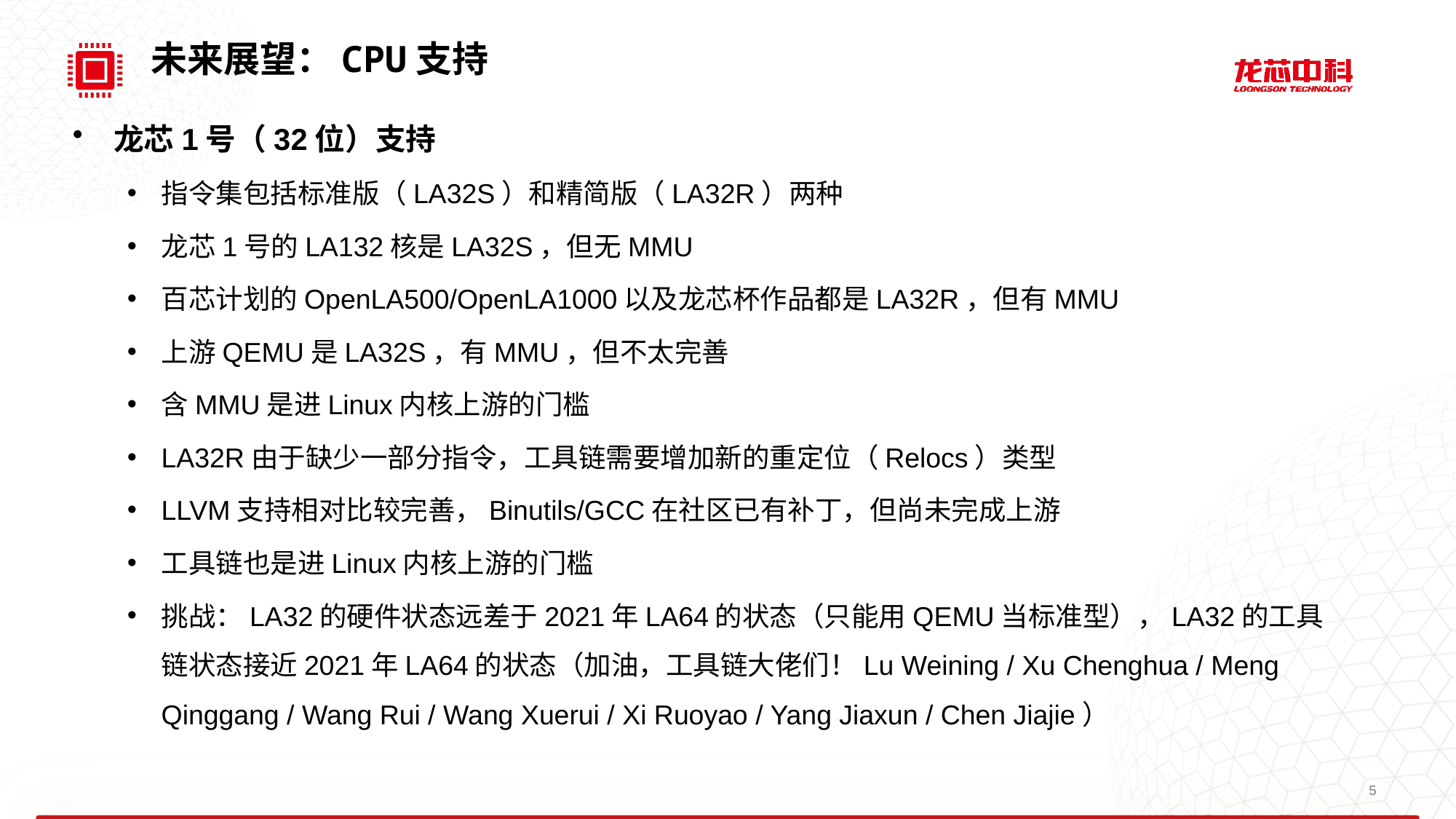

未来展望：CPU支持
龙芯1号（32位）支持
指令集包括标准版（LA32S）和精简版（LA32R）两种
龙芯1号的LA132核是LA32S，但无MMU
百芯计划的OpenLA500/OpenLA1000以及龙芯杯作品都是LA32R，但有MMU
上游QEMU是LA32S，有MMU，但不太完善
含MMU是进Linux内核上游的门槛
LA32R由于缺少一部分指令，工具链需要增加新的重定位（Relocs）类型
LLVM支持相对比较完善，Binutils/GCC在社区已有补丁，但尚未完成上游
工具链也是进Linux内核上游的门槛
挑战：LA32的硬件状态远差于2021年LA64的状态（只能用QEMU当标准型），LA32的工具链状态接近2021年LA64的状态（加油，工具链大佬们！Lu Weining / Xu Chenghua / Meng Qinggang / Wang Rui / Wang Xuerui / Xi Ruoyao / Yang Jiaxun / Chen Jiajie）

5